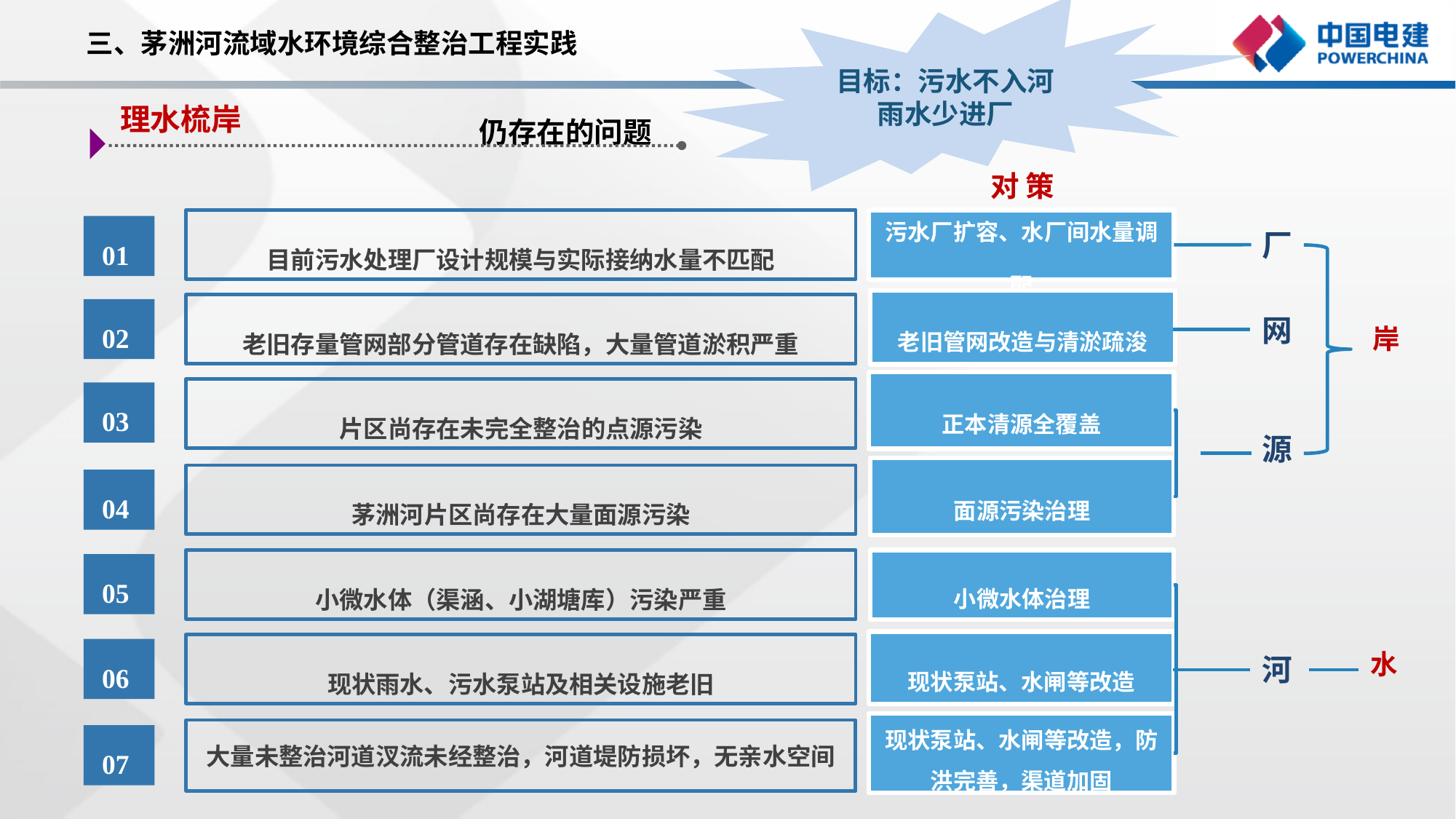

目标：污水不入河
雨水少进厂
三、茅洲河流域水环境综合整治工程实践
仍存在的问题
理水梳岸

对 策

污水厂扩容、水厂间水量调配
目前污水处理厂设计规模与实际接纳水量不匹配
01
厂

老旧管网改造与清淤疏浚
老旧存量管网部分管道存在缺陷，大量管道淤积严重
02
网
岸
正本清源全覆盖
片区尚存在未完全整治的点源污染
03
源
面源污染治理
茅洲河片区尚存在大量面源污染
04
小微水体（渠涵、小湖塘库）污染严重
小微水体治理
05
现状泵站、水闸等改造
现状雨水、污水泵站及相关设施老旧
06
水
河
现状泵站、水闸等改造，防洪完善，渠道加固
大量未整治河道汊流未经整治，河道堤防损坏，无亲水空间
07